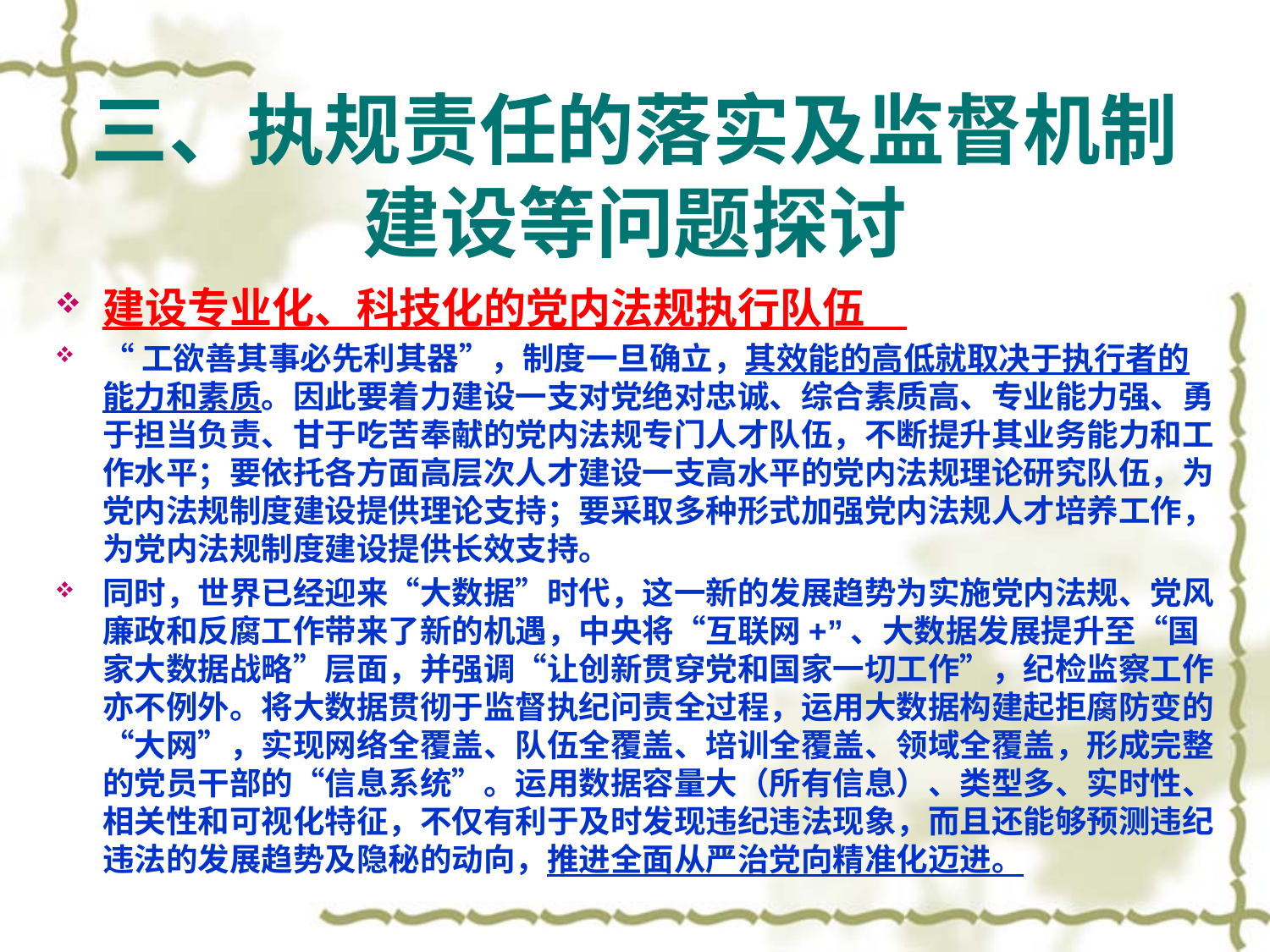

# 三、执规责任的落实及监督机制建设等问题探讨
建设专业化、科技化的党内法规执行队伍
“工欲善其事必先利其器”，制度一旦确立，其效能的高低就取决于执行者的能力和素质。因此要着力建设一支对党绝对忠诚、综合素质高、专业能力强、勇于担当负责、甘于吃苦奉献的党内法规专门人才队伍，不断提升其业务能力和工作水平；要依托各方面高层次人才建设一支高水平的党内法规理论研究队伍，为党内法规制度建设提供理论支持；要采取多种形式加强党内法规人才培养工作，为党内法规制度建设提供长效支持。
同时，世界已经迎来“大数据”时代，这一新的发展趋势为实施党内法规、党风廉政和反腐工作带来了新的机遇，中央将“互联网+”、大数据发展提升至“国家大数据战略”层面，并强调“让创新贯穿党和国家一切工作”，纪检监察工作亦不例外。将大数据贯彻于监督执纪问责全过程，运用大数据构建起拒腐防变的“大网”，实现网络全覆盖、队伍全覆盖、培训全覆盖、领域全覆盖，形成完整的党员干部的“信息系统”。运用数据容量大（所有信息）、类型多、实时性、相关性和可视化特征，不仅有利于及时发现违纪违法现象，而且还能够预测违纪违法的发展趋势及隐秘的动向，推进全面从严治党向精准化迈进。